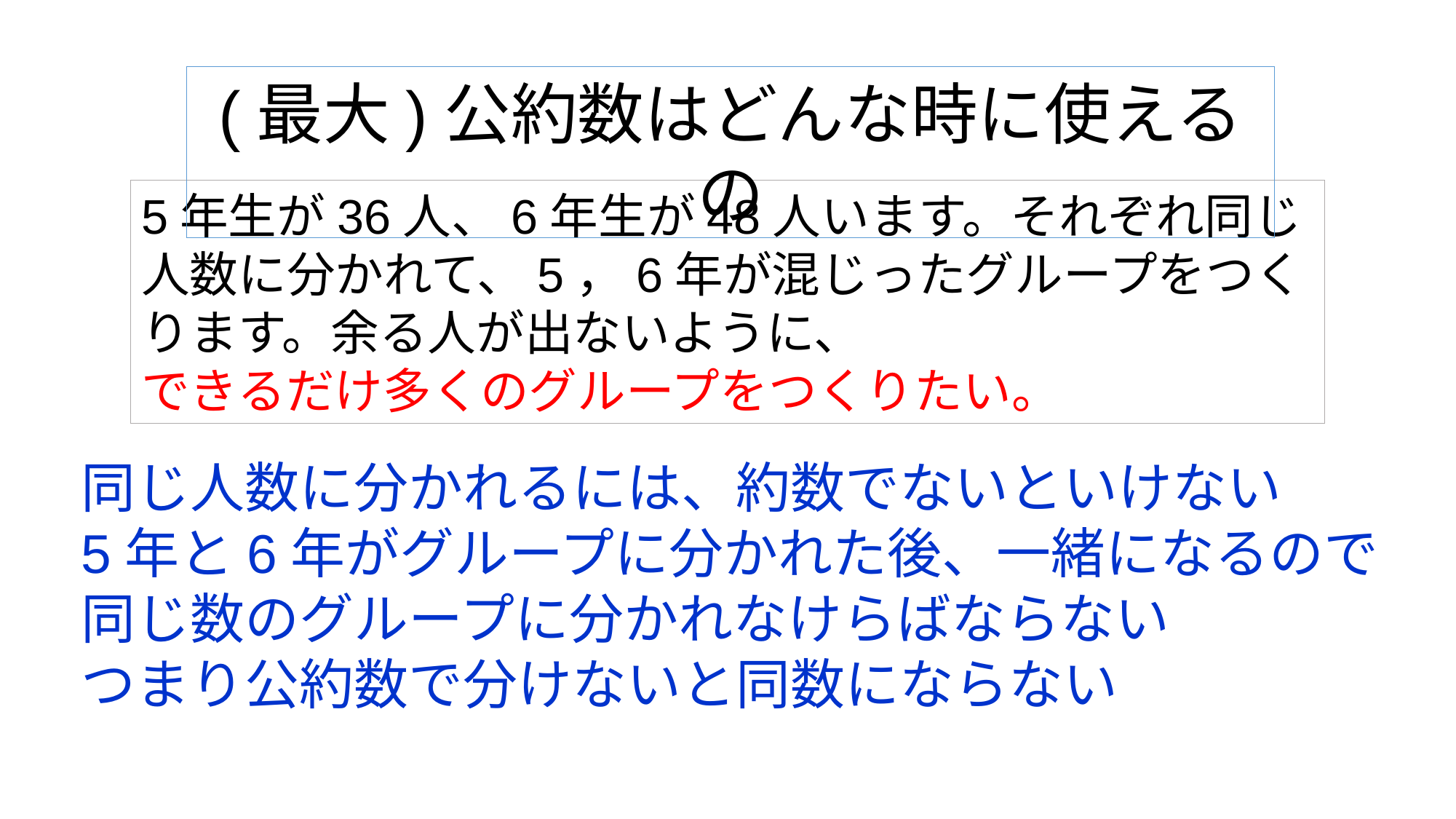

(最大)公約数はどんな時に使えるの
5年生が36人、6年生が48人います。それぞれ同じ人数に分かれて、5，6年が混じったグループをつくります。余る人が出ないように、
できるだけ多くのグループをつくりたい。
同じ人数に分かれるには、約数でないといけない
5年と6年がグループに分かれた後、一緒になるので
同じ数のグループに分かれなけらばならない
つまり公約数で分けないと同数にならない